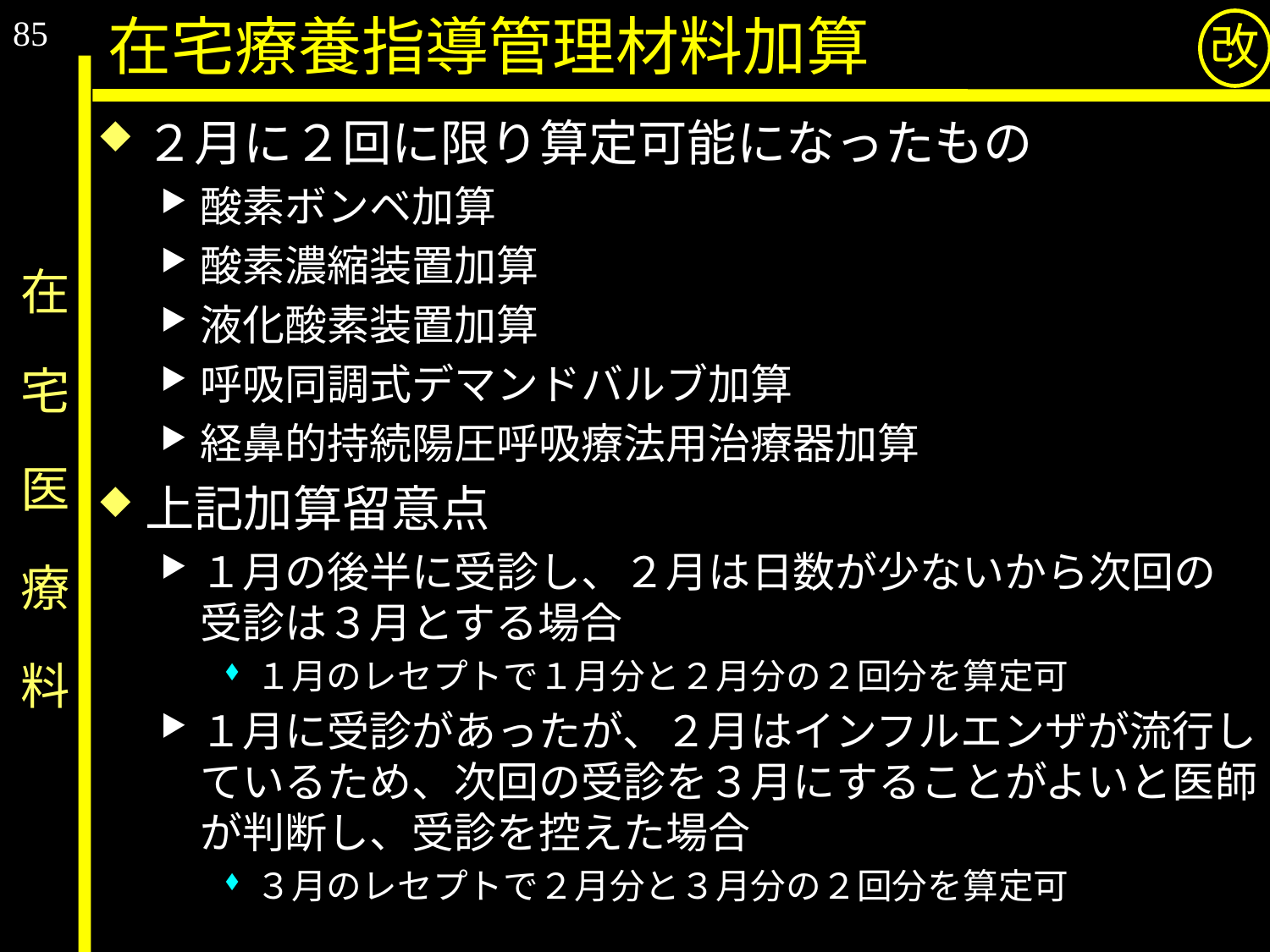

85
在宅療養指導管理材料加算
改

２月に２回に限り算定可能になったもの
酸素ボンベ加算
酸素濃縮装置加算
液化酸素装置加算
呼吸同調式デマンドバルブ加算
経鼻的持続陽圧呼吸療法用治療器加算
上記加算留意点
１月の後半に受診し、２月は日数が少ないから次回の受診は３月とする場合
１月のレセプトで１月分と２月分の２回分を算定可
１月に受診があったが、２月はインフルエンザが流行しているため、次回の受診を３月にすることがよいと医師が判断し、受診を控えた場合
３月のレセプトで２月分と３月分の２回分を算定可

# 在　宅　医　療　料